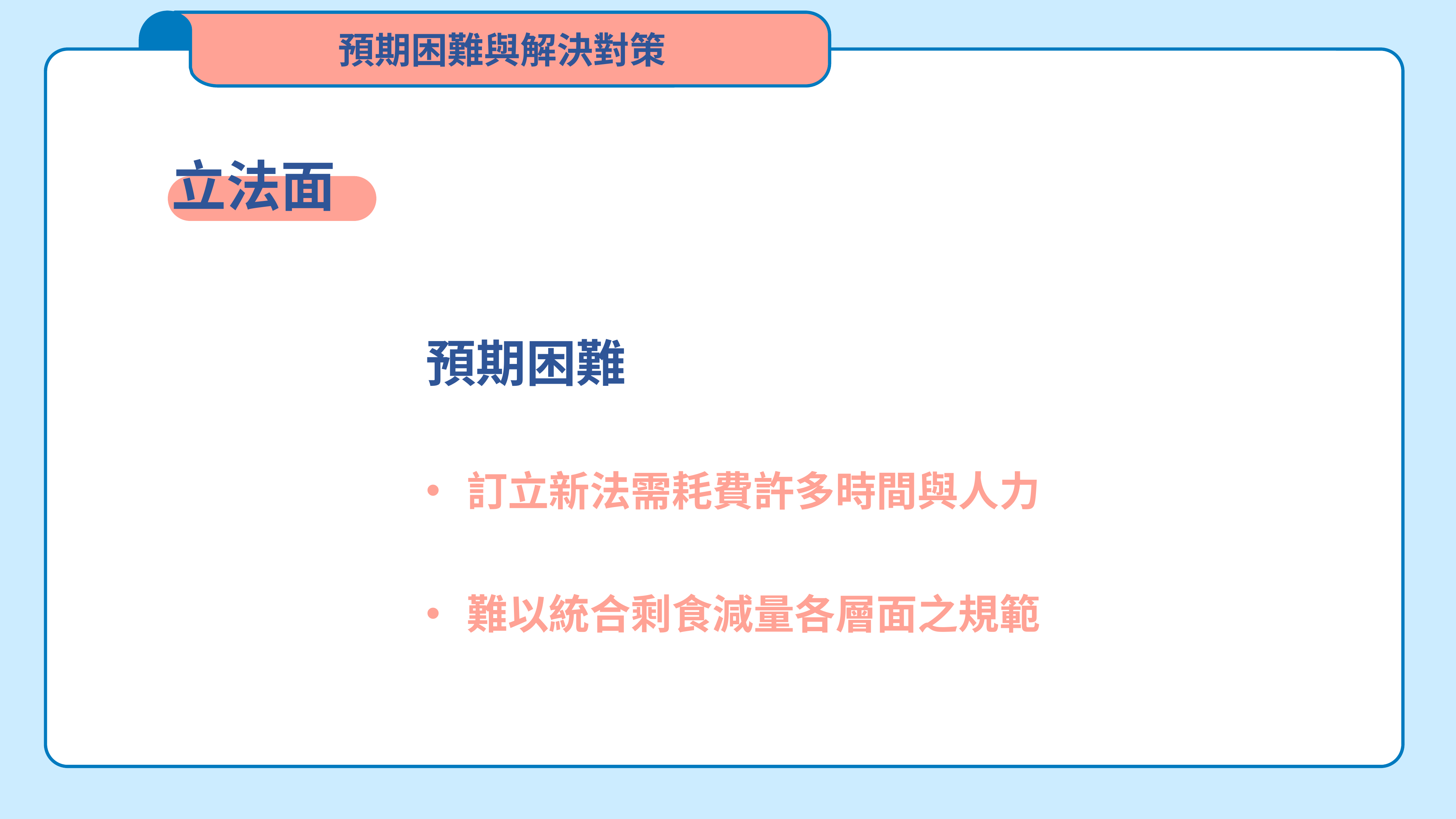

預期困難與解決對策

立法面

預期困難
訂立新法需耗費許多時間與人力
難以統合剩食減量各層面之規範